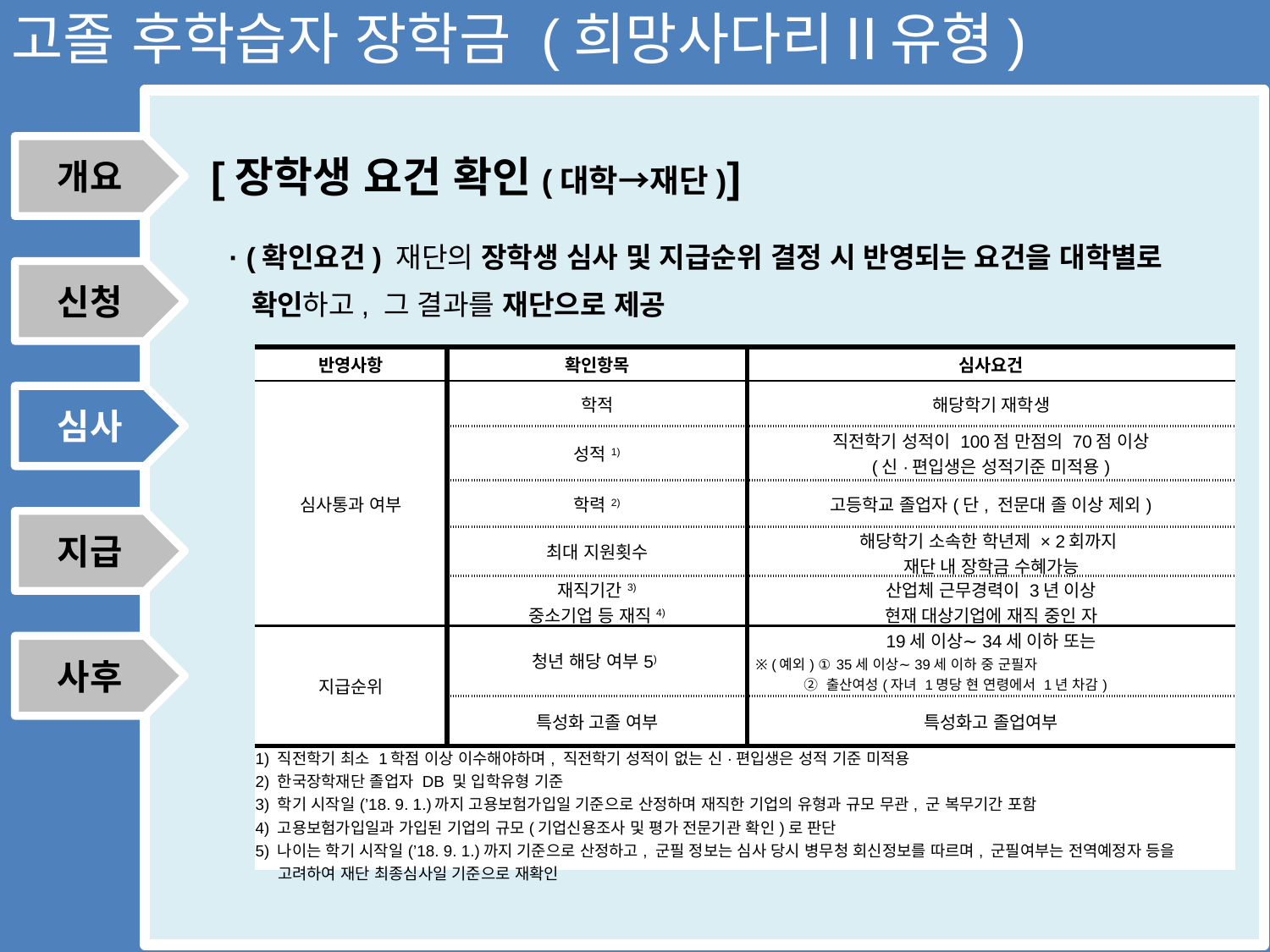

고졸 후학습자 장학금 (희망사다리Ⅱ유형)

개요
[장학생 요건 확인(대학→재단)]
· (확인요건) 재단의 장학생 심사 및 지급순위 결정 시 반영되는 요건을 대학별로
  확인하고, 그 결과를 재단으로 제공
신청
| 반영사항 | 확인항목 | 심사요건 |
| --- | --- | --- |
| 심사통과 여부 | 학적 | 해당학기 재학생 |
|  | 성적1) | 직전학기 성적이 100점 만점의 70점 이상 (신·편입생은 성적기준 미적용) |
|  | 학력2) | 고등학교 졸업자(단, 전문대 졸 이상 제외) |
|  | 최대 지원횟수 | 해당학기 소속한 학년제 × 2회까지 재단 내 장학금 수혜가능 |
|  | 재직기간3) 중소기업 등 재직4) | 산업체 근무경력이 3년 이상 현재 대상기업에 재직 중인 자 |
| 지급순위 | 청년 해당 여부5) | 19세 이상∼34세 이하 또는 ※ (예외) ① 35세 이상∼39세 이하 중 군필자 ② 출산여성(자녀 1명당 현 연령에서 1년 차감) |
|  | 특성화 고졸 여부 | 특성화고 졸업여부 |
| 1) 직전학기 최소 1학점 이상 이수해야하며, 직전학기 성적이 없는 신·편입생은 성적 기준 미적용 2) 한국장학재단 졸업자 DB 및 입학유형 기준 3) 학기 시작일(’18. 9. 1.)까지 고용보험가입일 기준으로 산정하며 재직한 기업의 유형과 규모 무관, 군 복무기간 포함 4) 고용보험가입일과 가입된 기업의 규모(기업신용조사 및 평가 전문기관 확인)로 판단 5) 나이는 학기 시작일(’18. 9. 1.)까지 기준으로 산정하고, 군필 정보는 심사 당시 병무청 회신정보를 따르며, 군필여부는 전역예정자 등을 고려하여 재단 최종심사일 기준으로 재확인 |  |  |
심사
심사
지급
사후